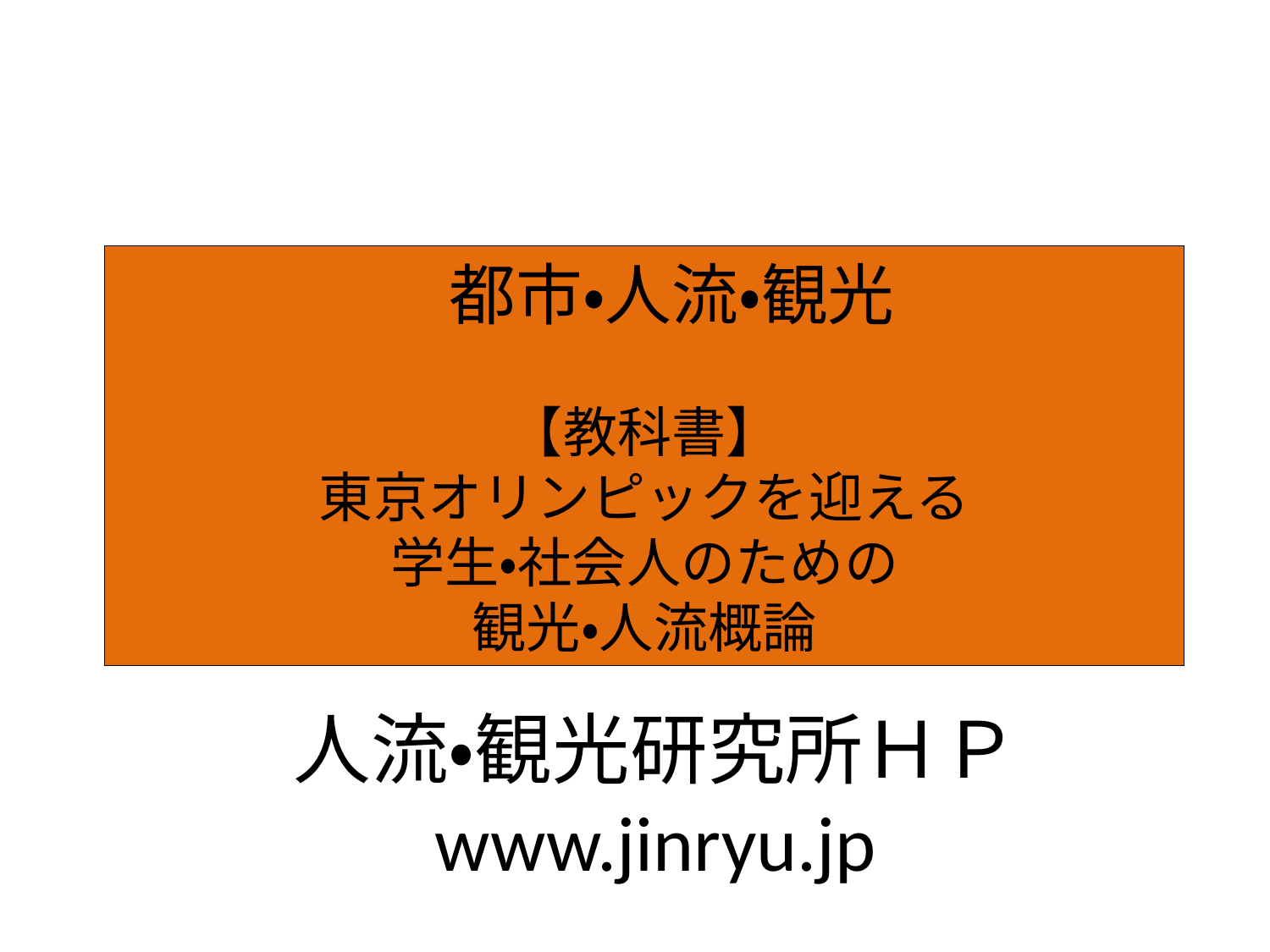

都市・人流・観光
【教科書】
東京オリンピックを迎える
学生・社会人のための
観光・人流概論
人流・観光研究所ＨＰ
www.jinryu.jp